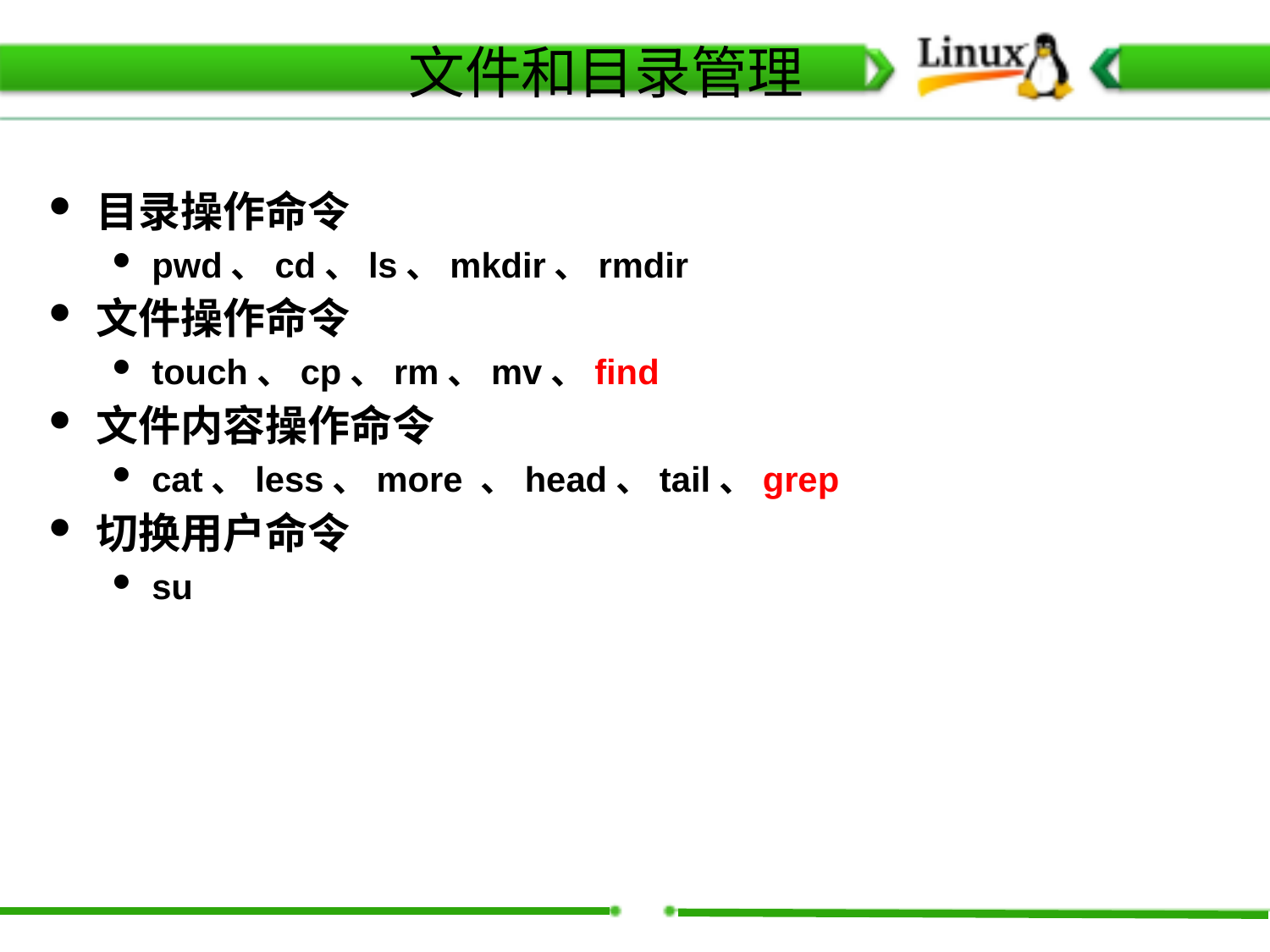

文件和目录管理
目录操作命令
pwd、cd、ls、mkdir、rmdir
文件操作命令
touch、cp、rm、mv、find
文件内容操作命令
cat、less、more 、head、tail、grep
切换用户命令
su

7